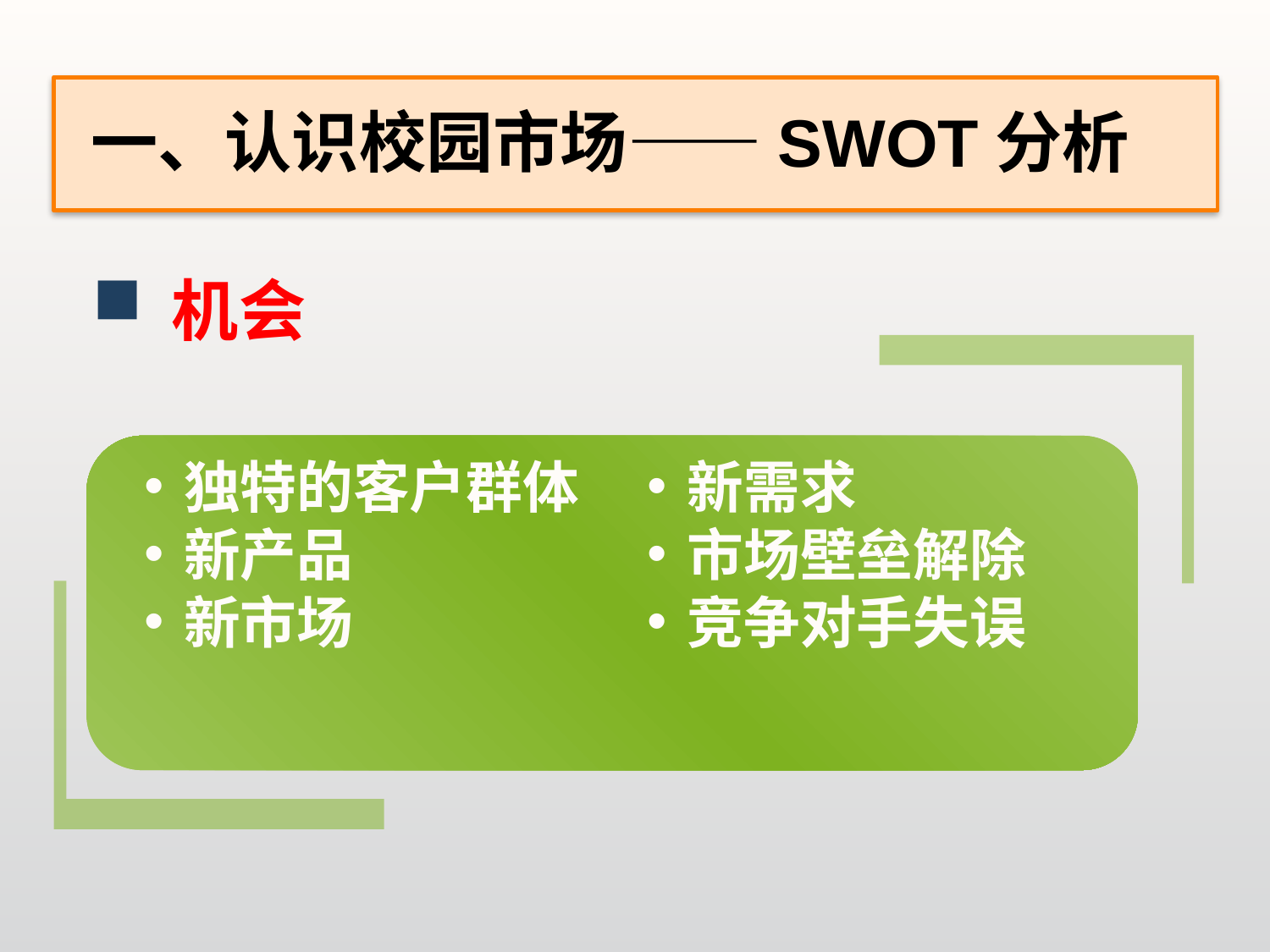

一、认识校园市场——SWOT分析
机会

独特的客户群体
新产品
新市场
新需求
市场壁垒解除
竞争对手失误